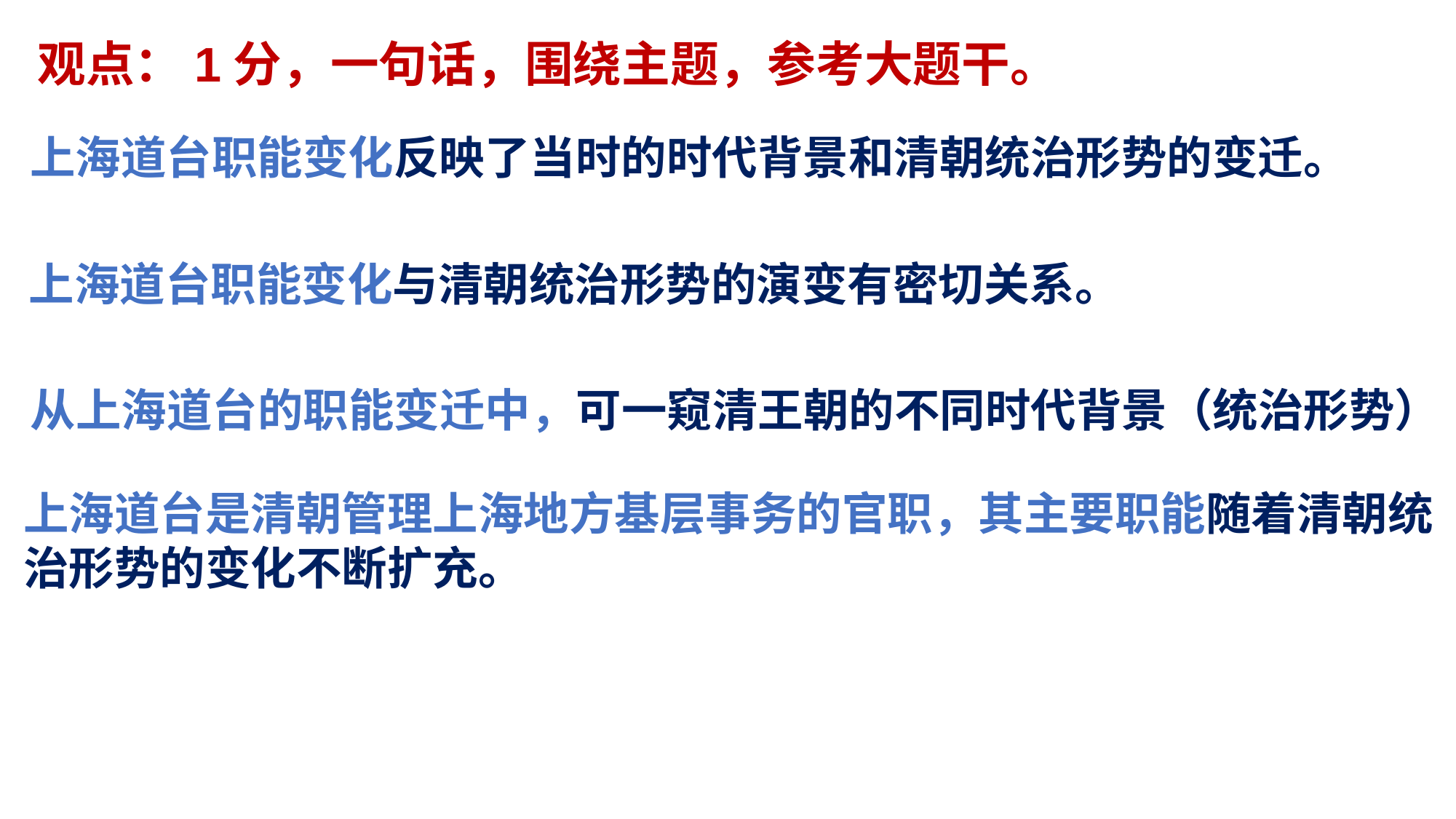

观点：1分，一句话，围绕主题，参考大题干。
上海道台职能变化反映了当时的时代背景和清朝统治形势的变迁。
上海道台职能变化与清朝统治形势的演变有密切关系。
从上海道台的职能变迁中，可一窥清王朝的不同时代背景（统治形势）
上海道台是清朝管理上海地方基层事务的官职，其主要职能随着清朝统治形势的变化不断扩充。